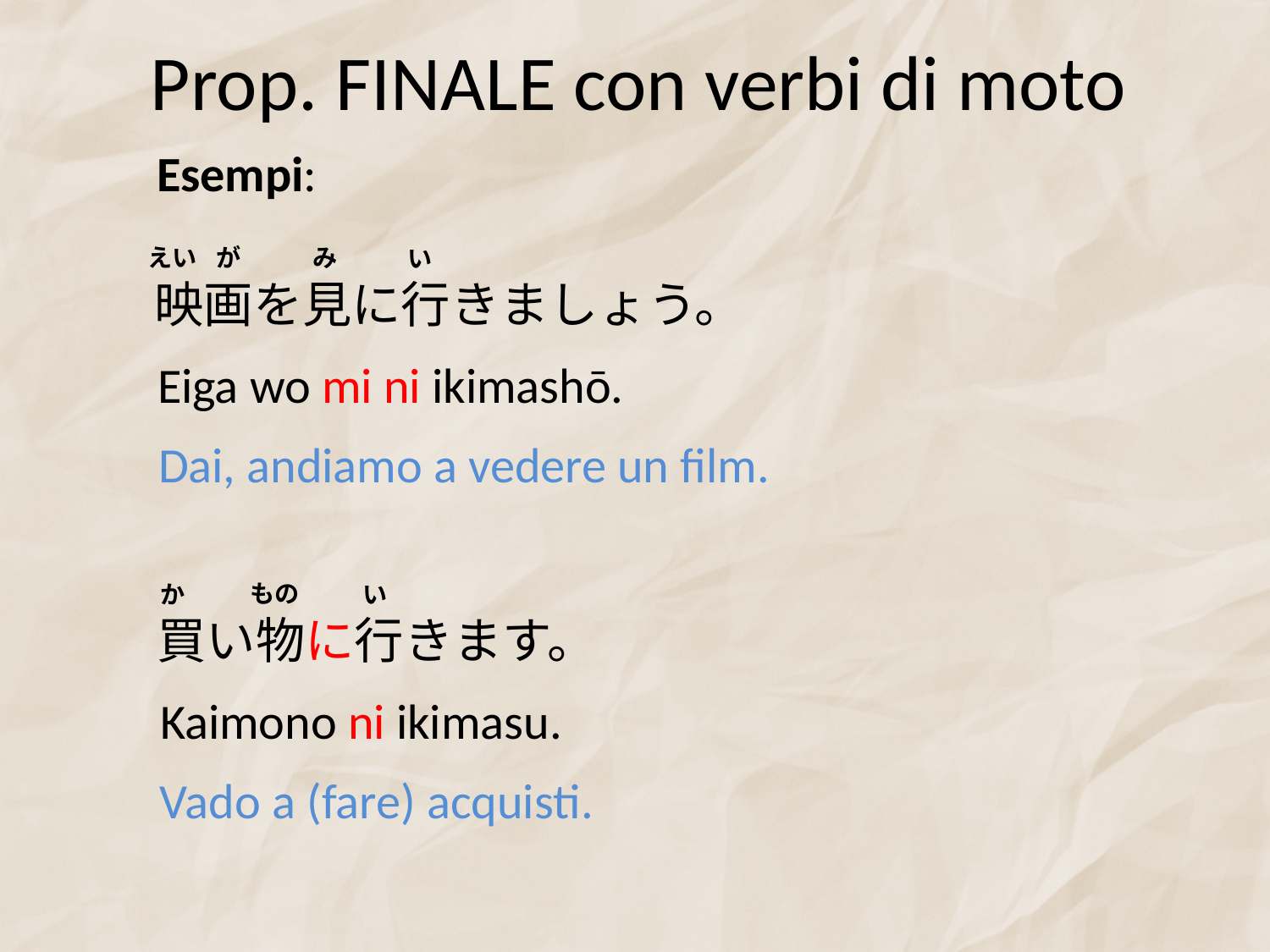

# Prop. FINALE con verbi di moto
Esempi:
えい
が
み
い
映画を見に行きましょう。
Eiga wo mi ni ikimashō.
Dai, andiamo a vedere un film.
もの
か
い
買い物に行きます。
Kaimono ni ikimasu.
Vado a (fare) acquisti.